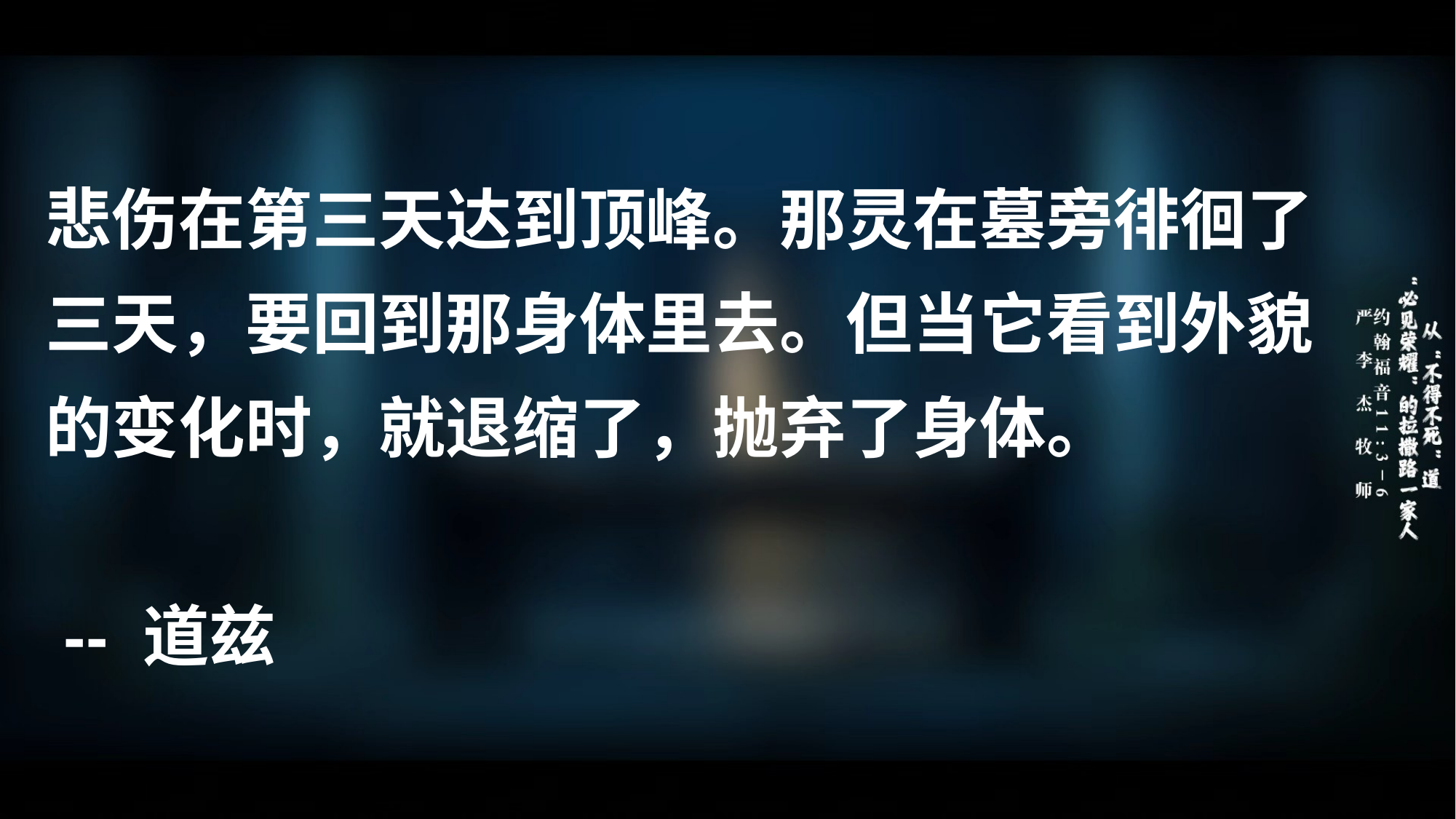

悲伤在第三天达到顶峰。那灵在墓旁徘徊了三天，要回到那身体里去。但当它看到外貌的变化时，就退缩了，抛弃了身体。
                                                                       -- 道兹